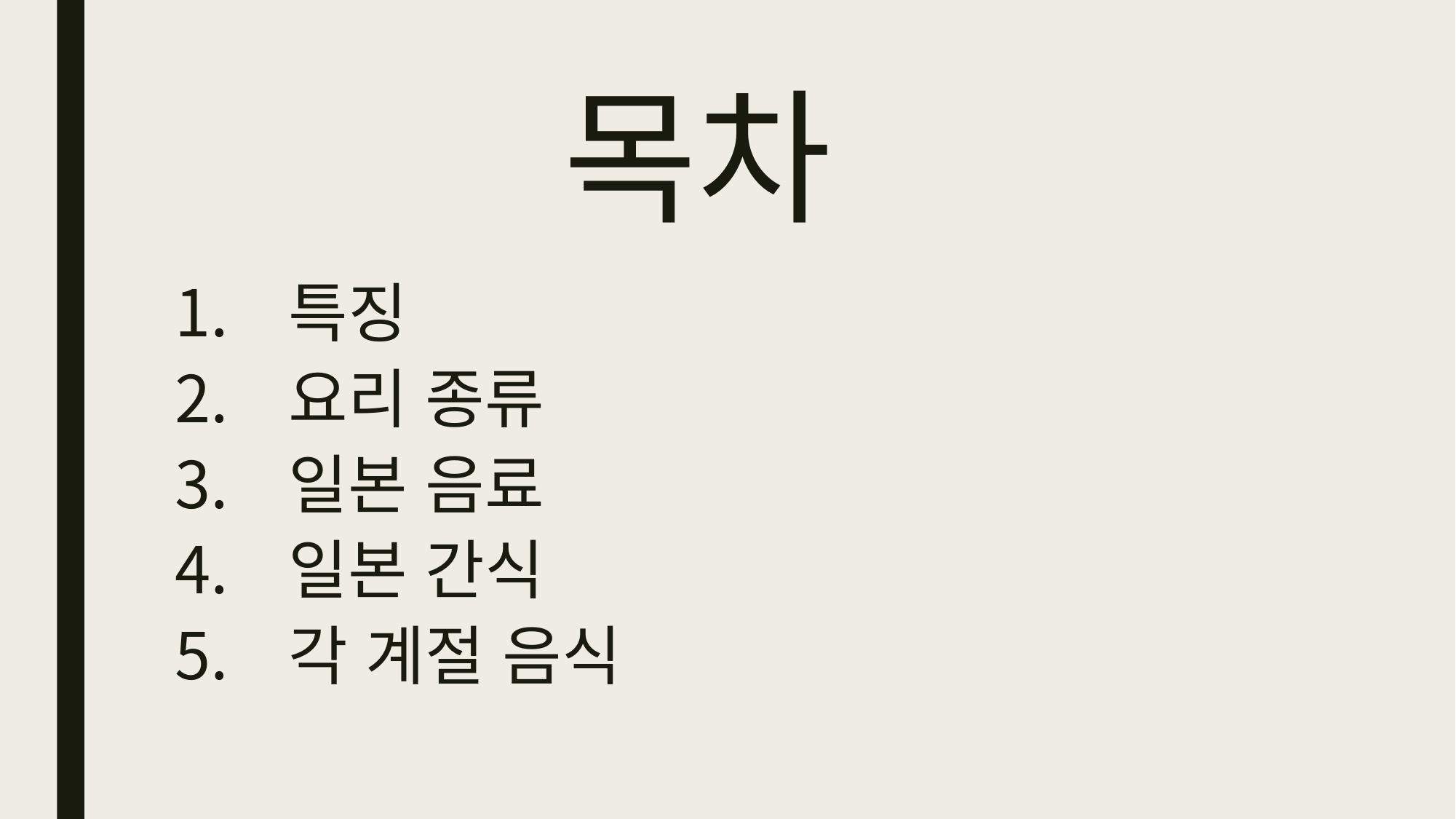

# 목차
특징
요리 종류
일본 음료
일본 간식
각 계절 음식